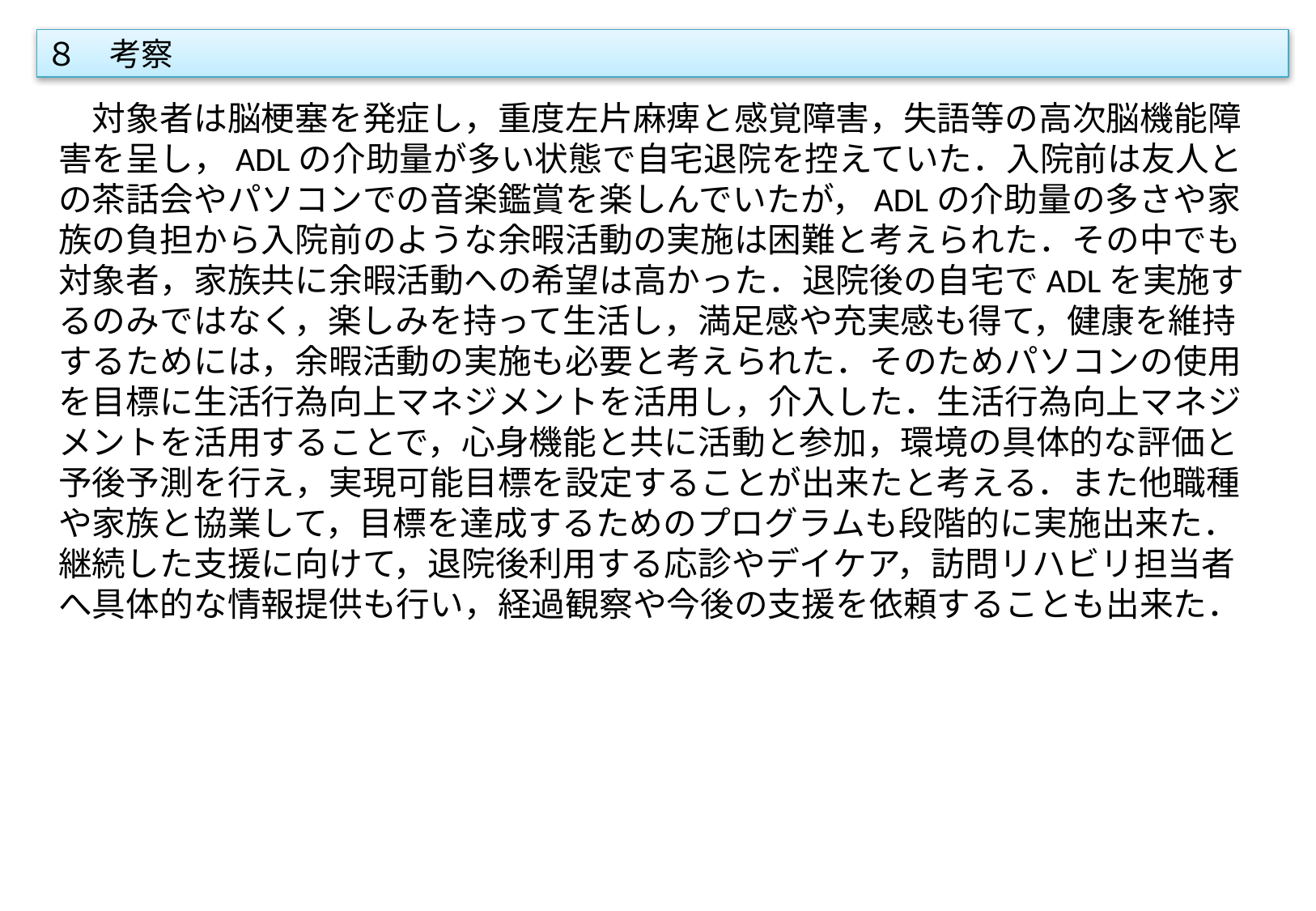

８　考察
　対象者は脳梗塞を発症し，重度左片麻痺と感覚障害，失語等の高次脳機能障害を呈し，ADLの介助量が多い状態で自宅退院を控えていた．入院前は友人との茶話会やパソコンでの音楽鑑賞を楽しんでいたが，ADLの介助量の多さや家族の負担から入院前のような余暇活動の実施は困難と考えられた．その中でも対象者，家族共に余暇活動への希望は高かった．退院後の自宅でADLを実施するのみではなく，楽しみを持って生活し，満足感や充実感も得て，健康を維持するためには，余暇活動の実施も必要と考えられた．そのためパソコンの使用を目標に生活行為向上マネジメントを活用し，介入した．生活行為向上マネジメントを活用することで，心身機能と共に活動と参加，環境の具体的な評価と予後予測を行え，実現可能目標を設定することが出来たと考える．また他職種や家族と協業して，目標を達成するためのプログラムも段階的に実施出来た．継続した支援に向けて，退院後利用する応診やデイケア，訪問リハビリ担当者へ具体的な情報提供も行い，経過観察や今後の支援を依頼することも出来た．